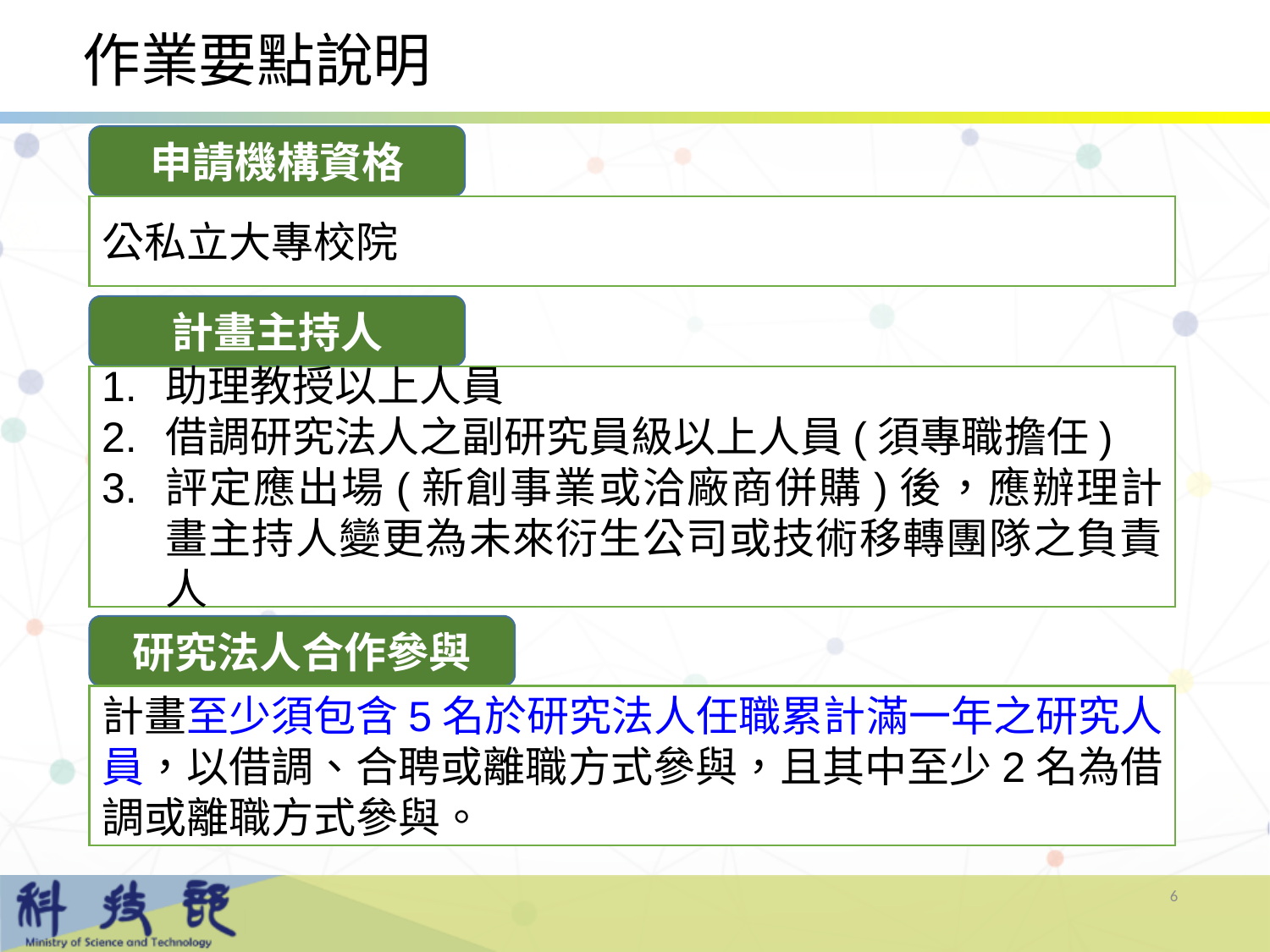

# 作業要點說明
申請機構資格
公私立大專校院
計畫主持人
助理教授以上人員
借調研究法人之副研究員級以上人員(須專職擔任)
評定應出場(新創事業或洽廠商併購)後，應辦理計畫主持人變更為未來衍生公司或技術移轉團隊之負責人
研究法人合作參與
計畫至少須包含5名於研究法人任職累計滿一年之研究人員，以借調、合聘或離職方式參與，且其中至少2名為借調或離職方式參與。
6